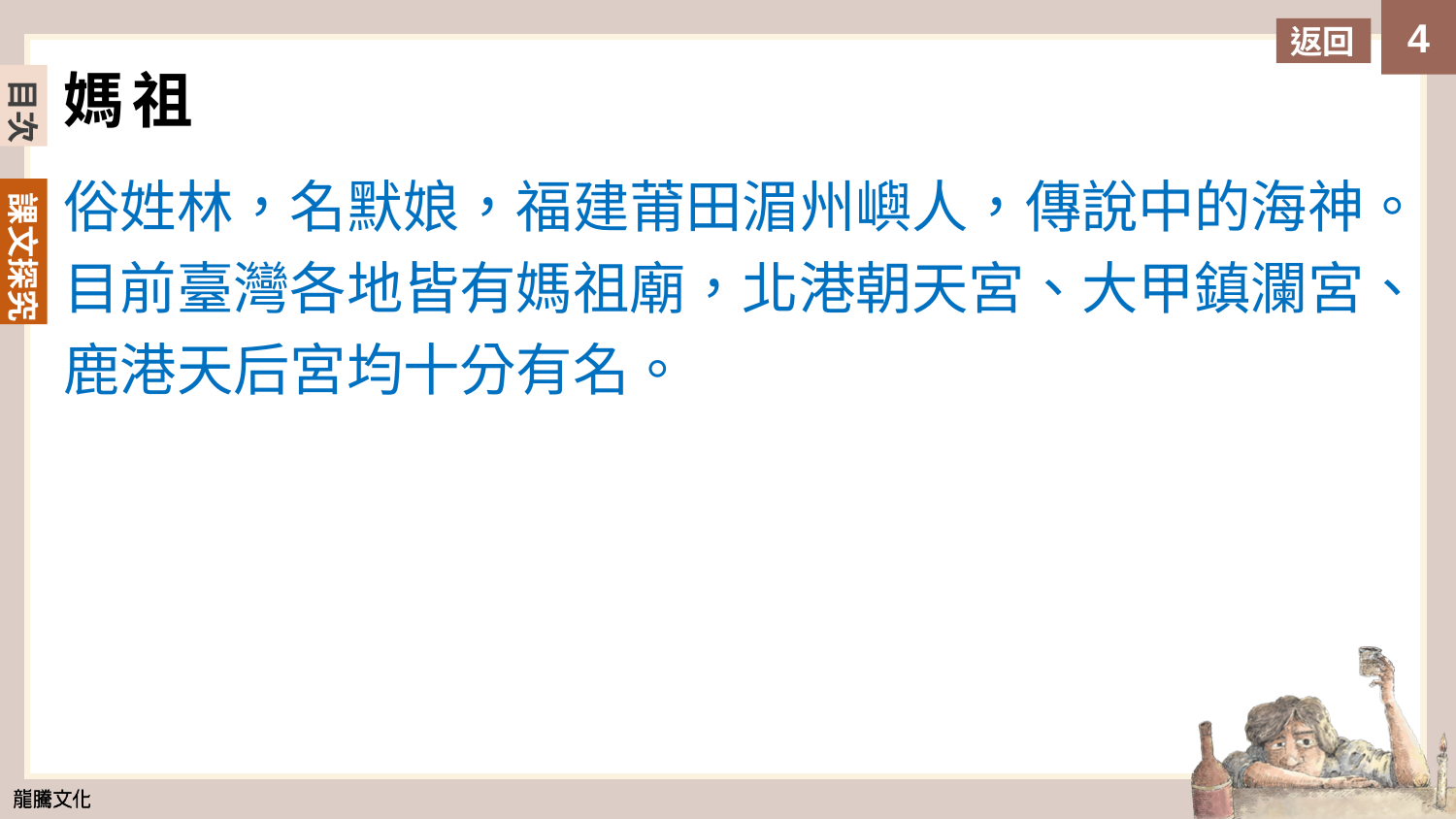

返回
媽祖
俗姓林，名默娘，福建莆田湄州嶼人，傳說中的海神。目前臺灣各地皆有媽祖廟，北港朝天宮、大甲鎮瀾宮、鹿港天后宮均十分有名。